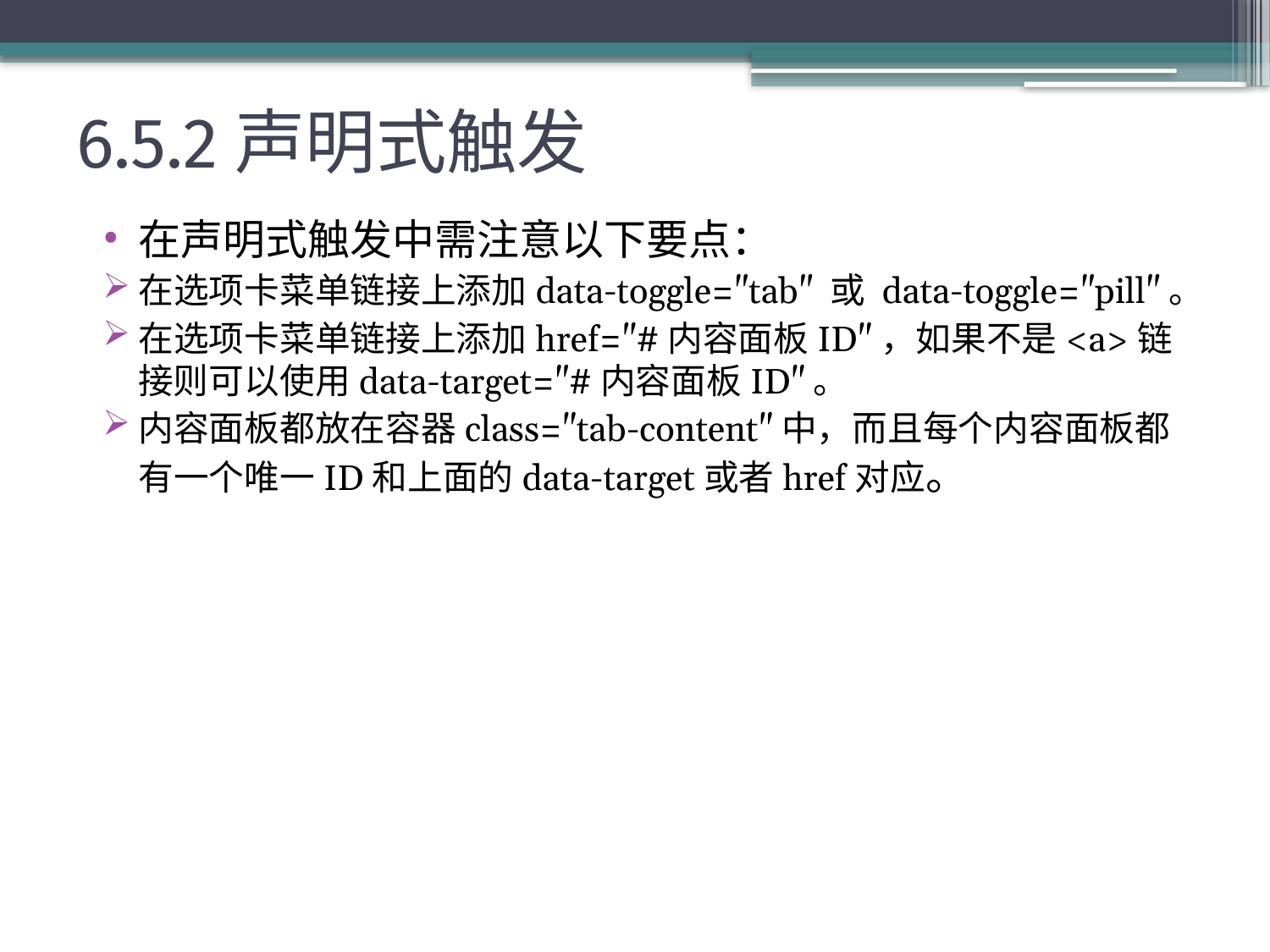

# 6.5.2声明式触发
在声明式触发中需注意以下要点：
在选项卡菜单链接上添加data-toggle="tab" 或 data-toggle="pill"。
在选项卡菜单链接上添加href="#内容面板ID"，如果不是<a>链接则可以使用data-target="#内容面板ID"。
内容面板都放在容器class="tab-content"中，而且每个内容面板都有一个唯一ID和上面的data-target或者href对应。